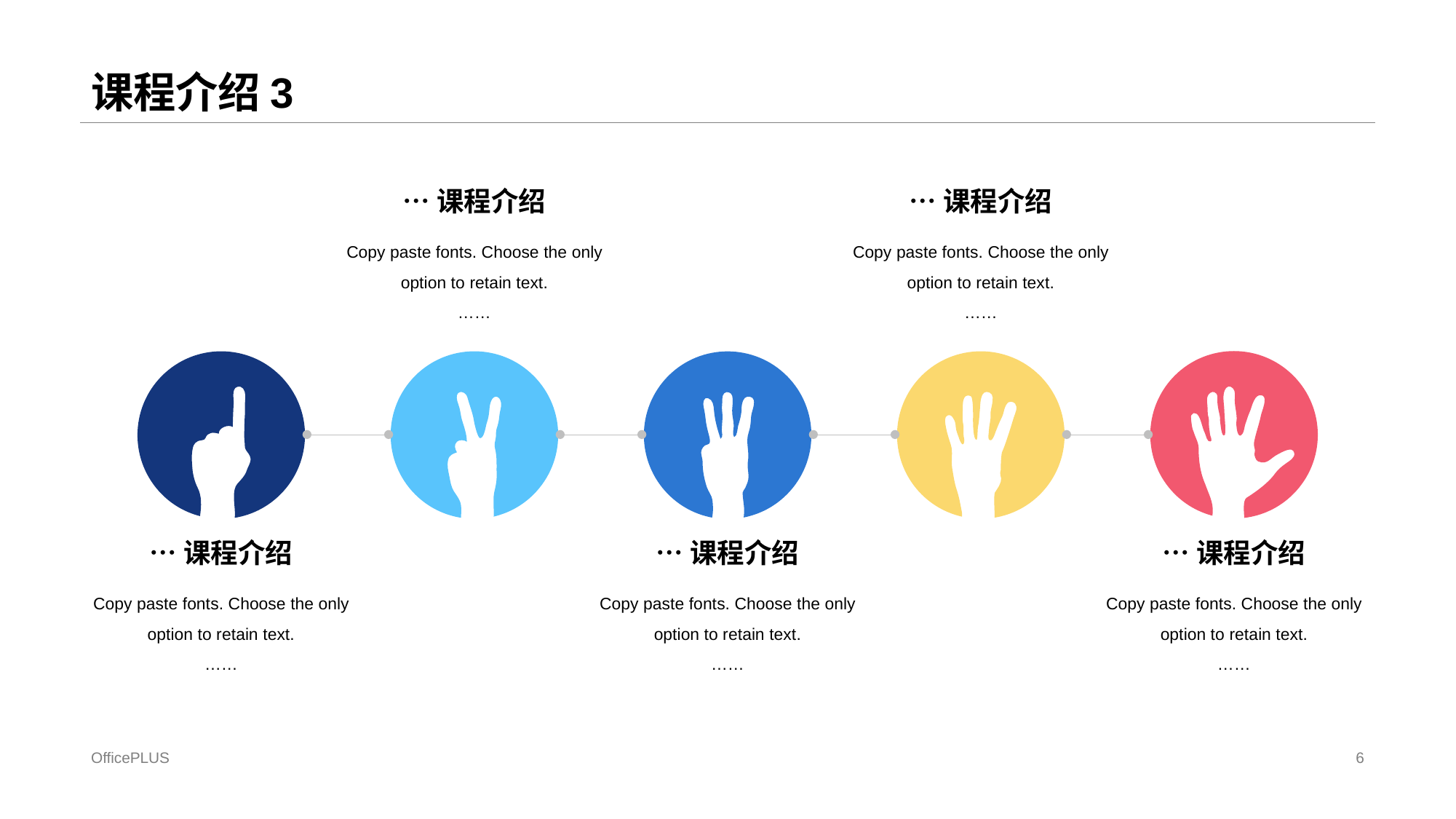

# 课程介绍3
…课程介绍
Copy paste fonts. Choose the only option to retain text.
……
…课程介绍
Copy paste fonts. Choose the only option to retain text.
……

…课程介绍
Copy paste fonts. Choose the only option to retain text.
……
…课程介绍
Copy paste fonts. Choose the only option to retain text.
……
…课程介绍
Copy paste fonts. Choose the only option to retain text.
……
OfficePLUS
6